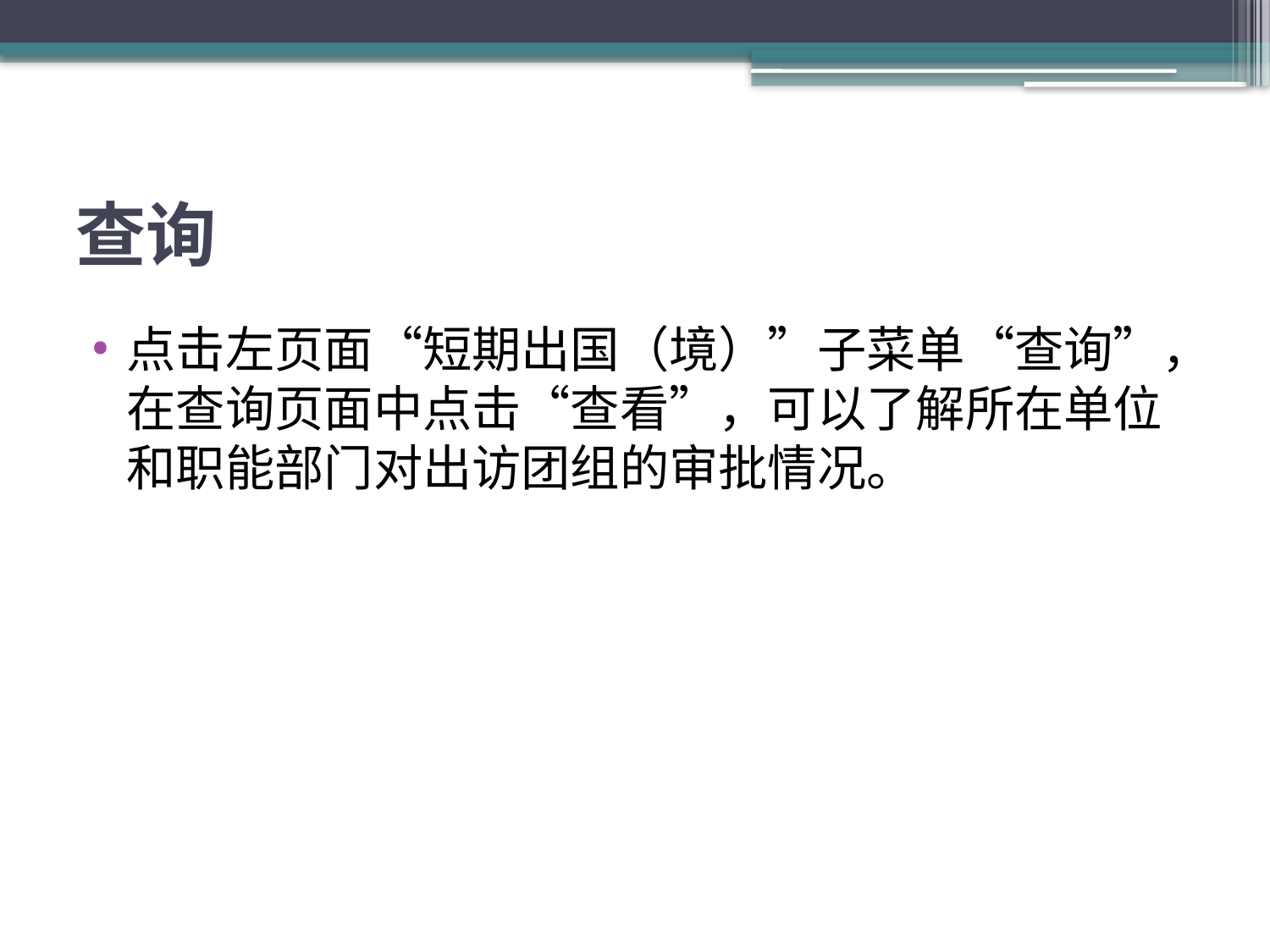

# 查询
点击左页面“短期出国（境）”子菜单“查询”，在查询页面中点击“查看”，可以了解所在单位和职能部门对出访团组的审批情况。